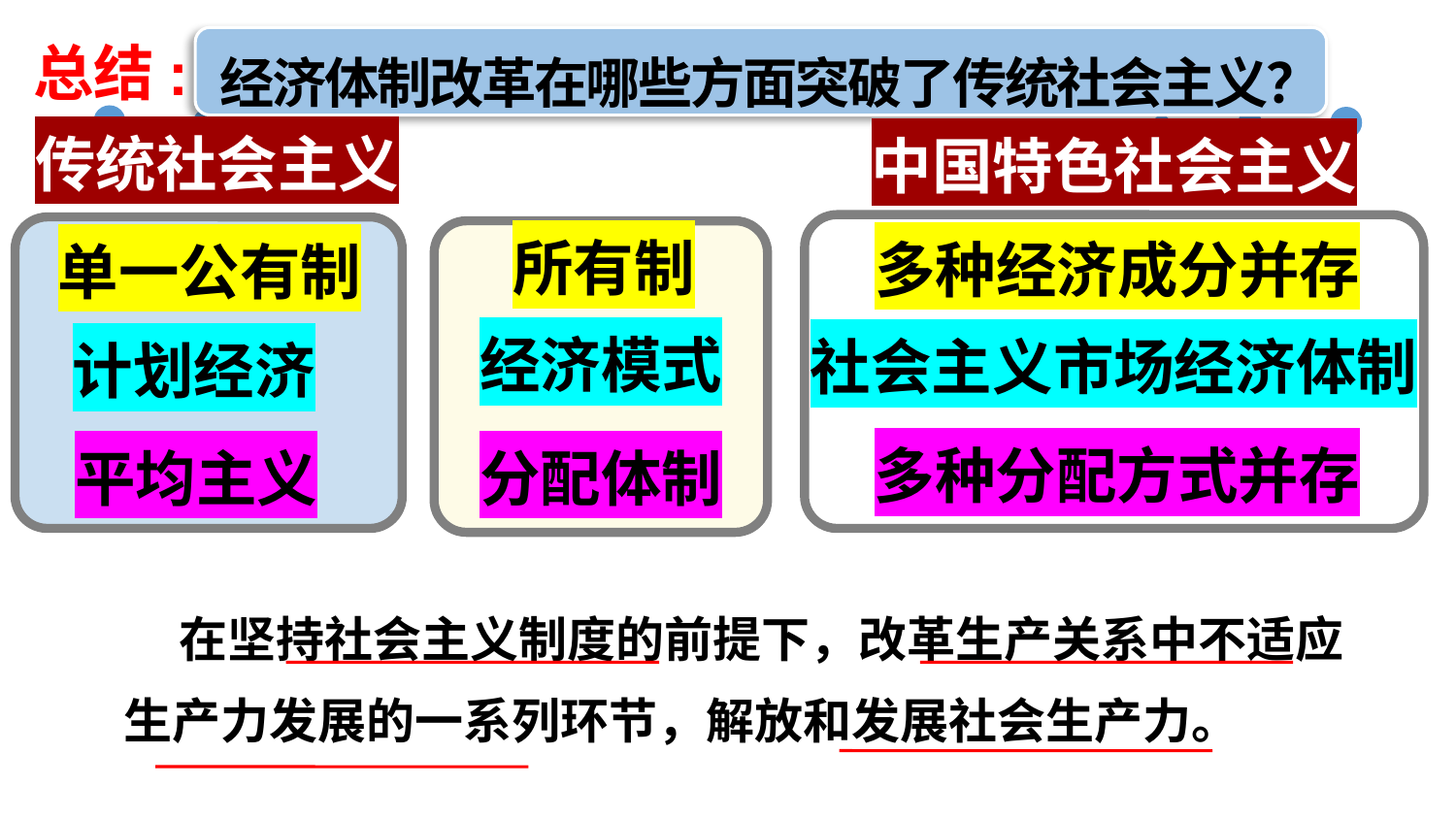

经济体制改革在哪些方面突破了传统社会主义？
总结:
传统社会主义
中国特色社会主义

所有制
多种经济成分并存
单一公有制
经济模式
社会主义市场经济体制
计划经济
多种分配方式并存
平均主义
分配体制
    在坚持社会主义制度的前提下，改革生产关系中不适应生产力发展的一系列环节，解放和发展社会生产力。